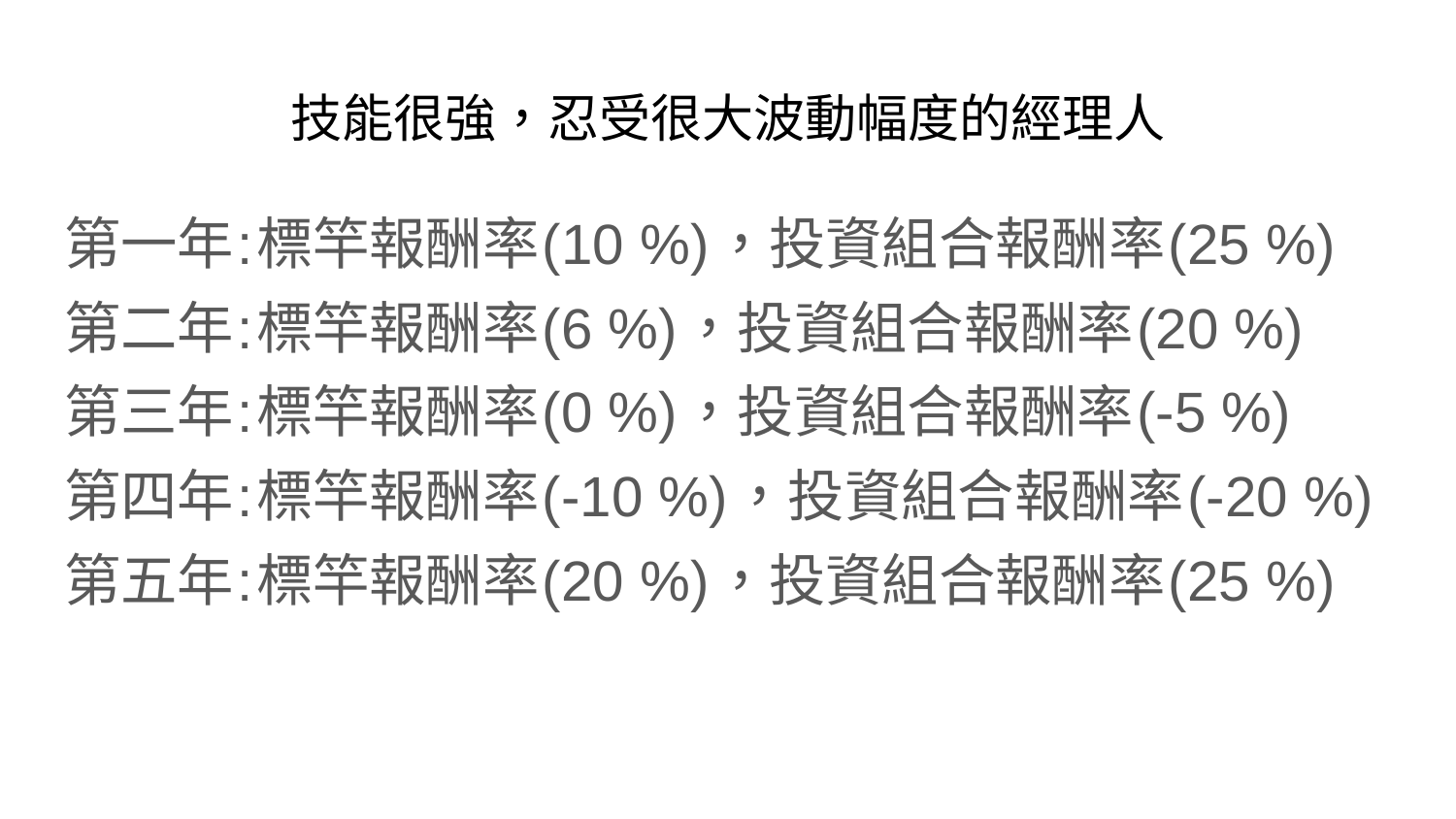

# 技能很強，忍受很大波動幅度的經理人
第一年:標竿報酬率(10 %)，投資組合報酬率(25 %)
第二年:標竿報酬率(6 %)，投資組合報酬率(20 %)
第三年:標竿報酬率(0 %)，投資組合報酬率(-5 %)
第四年:標竿報酬率(-10 %)，投資組合報酬率(-20 %)
第五年:標竿報酬率(20 %)，投資組合報酬率(25 %)